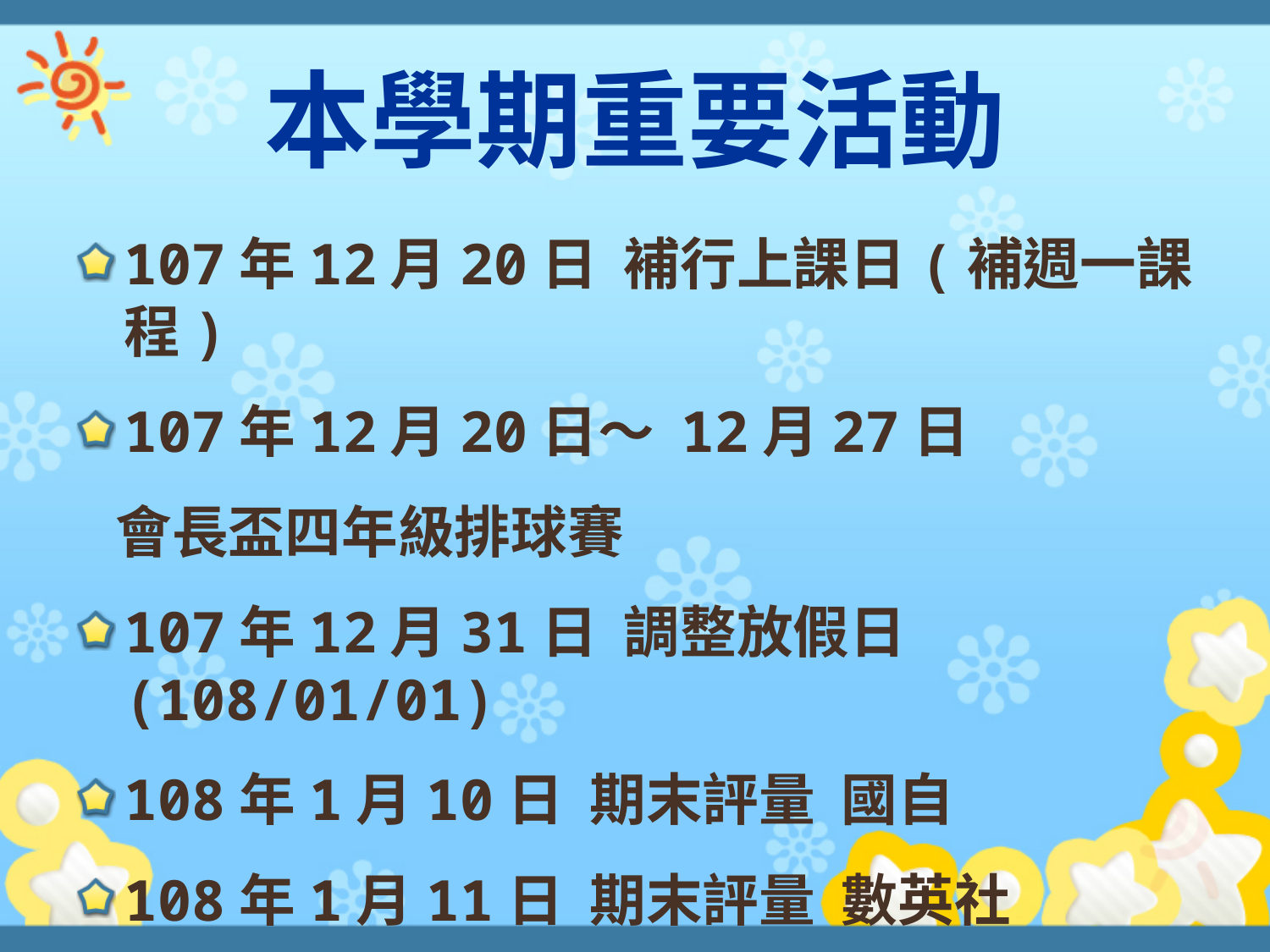

# 本學期重要活動
107年12月20日  補行上課日(補週一課程)
107年12月20日〜 12月27日
  會長盃四年級排球賽
107年12月31日  調整放假日(108/01/01)
108年1月10日  期末評量  國自
108年1月11日  期末評量  數英社